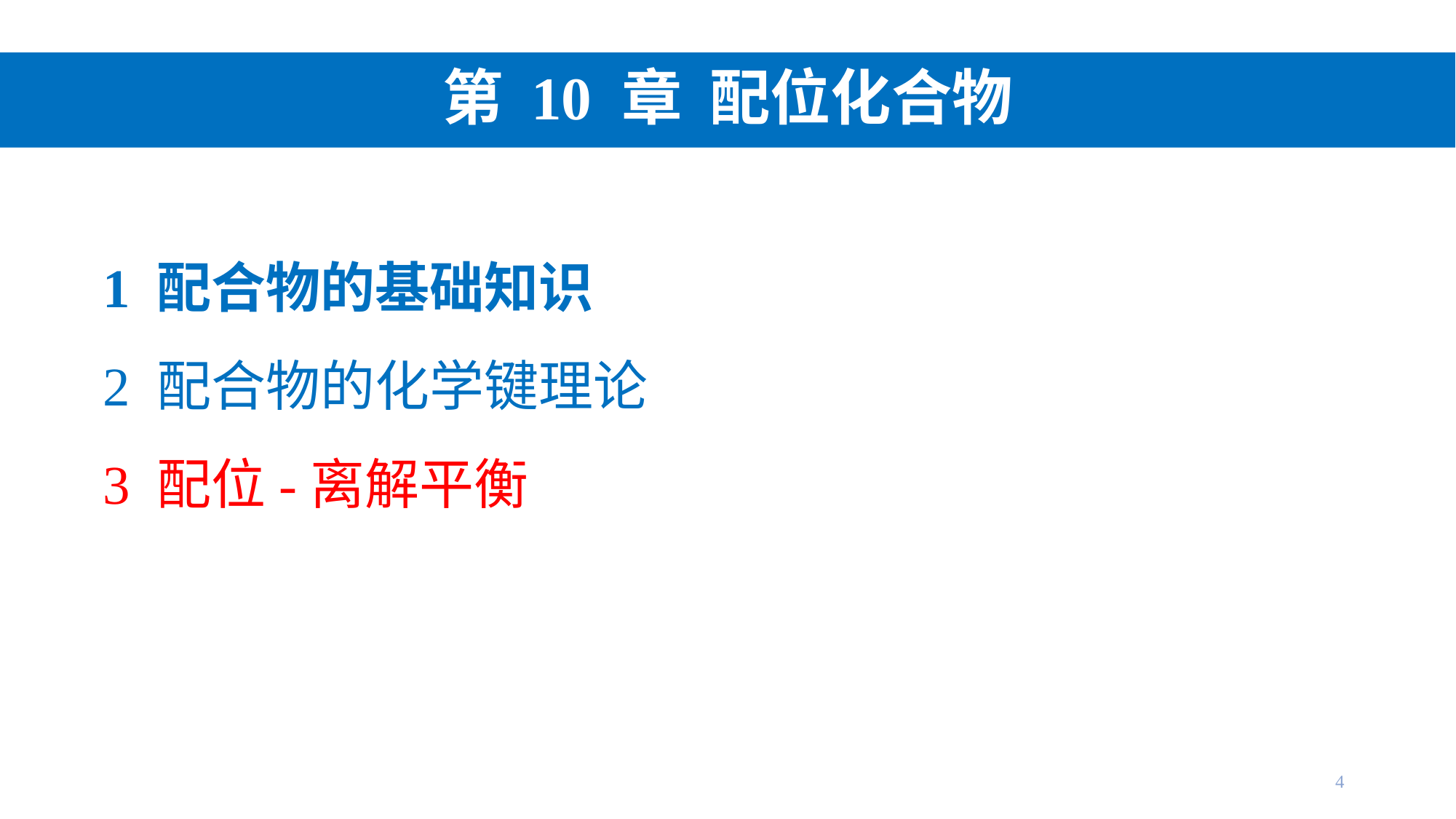

# 第 10 章  配位化合物

1 配合物的基础知识
2 配合物的化学键理论
3 配位-离解平衡
4